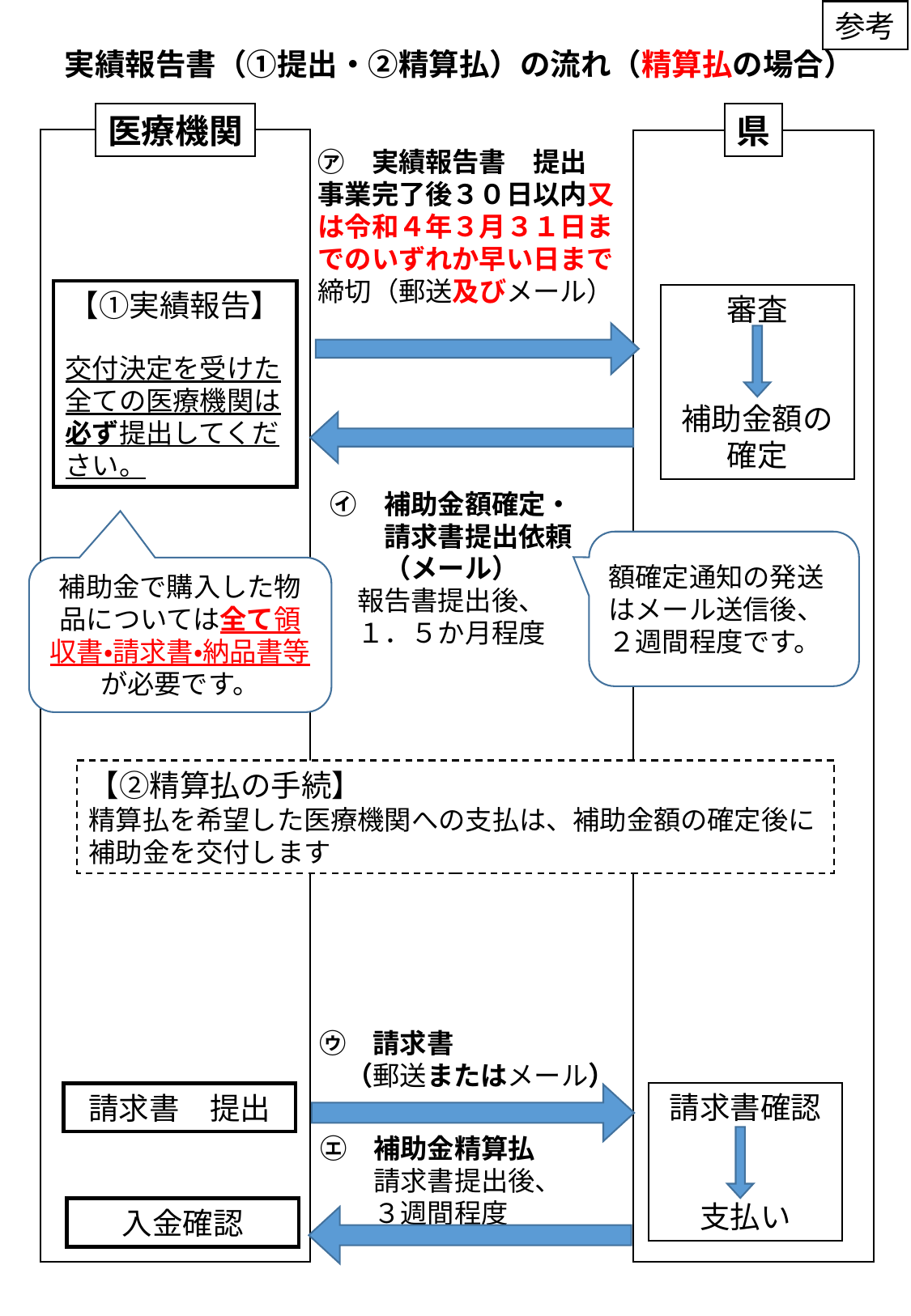

参考
実績報告書（①提出・②精算払）の流れ（精算払の場合）
医療機関
県

㋐　実績報告書　提出
事業完了後３０日以内又は令和４年３月３１日までのいずれか早い日まで
締切（郵送及びメール）
【①実績報告】

交付決定を受けた全ての医療機関は必ず提出してください。
審査

補助金額の確定

㋑　補助金額確定・
　　請求書提出依頼
　　（メール）
　報告書提出後、
　１．５か月程度

額確定通知の発送はメール送信後、２週間程度です。
補助金で購入した物品については全て領収書・請求書・納品書等が必要です。
【②精算払の手続】
精算払を希望した医療機関への支払は、補助金額の確定後に補助金を交付します
㋒　請求書
　（郵送またはメール）
請求書　提出
請求書確認

支払い

㋓　補助金精算払
　　請求書提出後、
　　３週間程度

入金確認